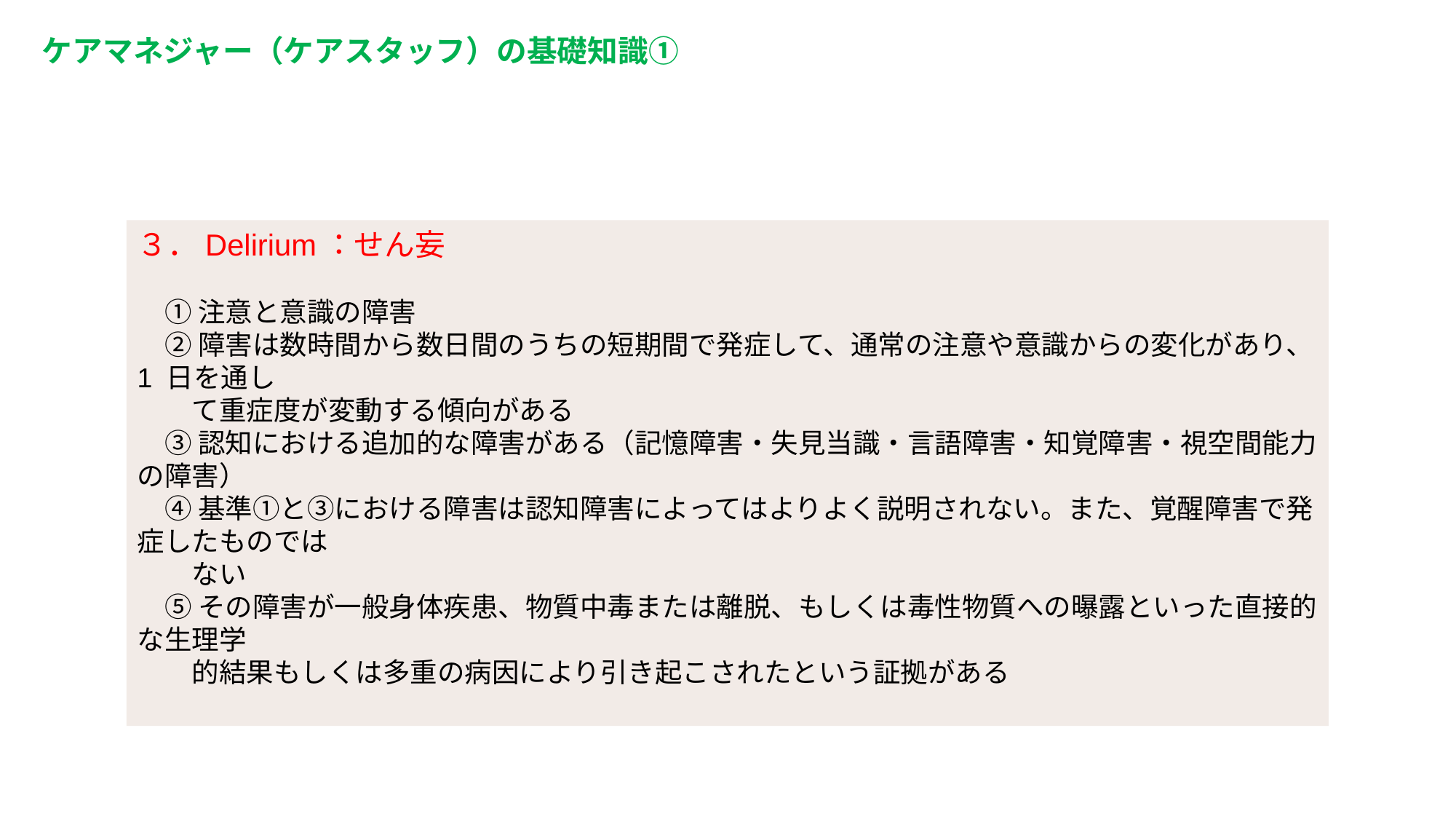

ケアマネジャー（ケアスタッフ）の基礎知識①
３．Delirium：せん妄

　① 注意と意識の障害
　② 障害は数時間から数日間のうちの短期間で発症して、通常の注意や意識からの変化があり、1 日を通し
　　て重症度が変動する傾向がある
　③ 認知における追加的な障害がある（記憶障害・失見当識・言語障害・知覚障害・視空間能力の障害）
　④ 基準①と③における障害は認知障害によってはよりよく説明されない。また、覚醒障害で発症したものでは
　　ない
　⑤ その障害が一般身体疾患、物質中毒または離脱、もしくは毒性物質への曝露といった直接的な生理学
　　的結果もしくは多重の病因により引き起こされたという証拠がある